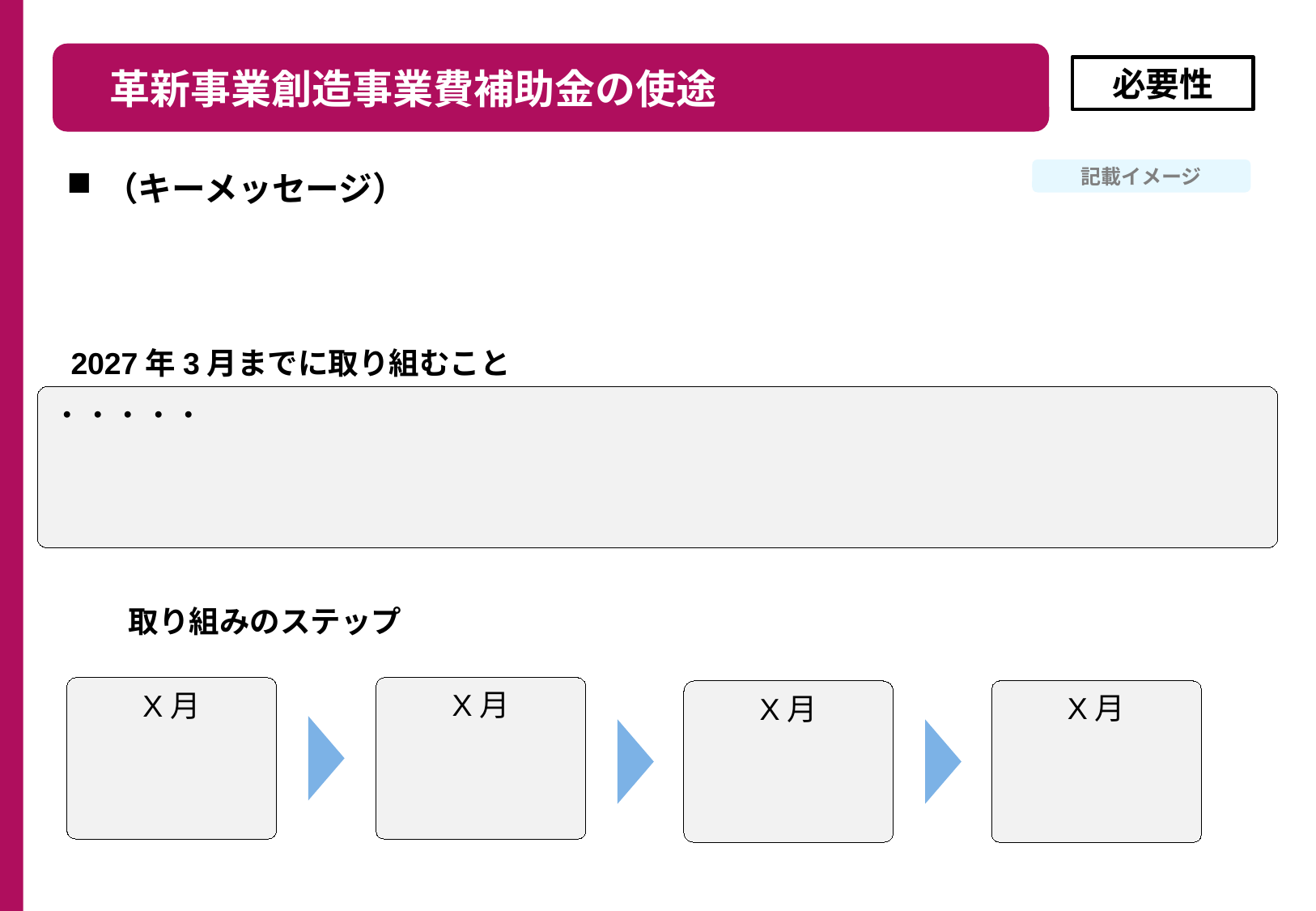

革新事業創造事業費補助金の使途
必要性
記載イメージ
（キーメッセージ）
2027年3月までに取り組むこと
・・・・・
取り組みのステップ
X月
X月
X月
X月